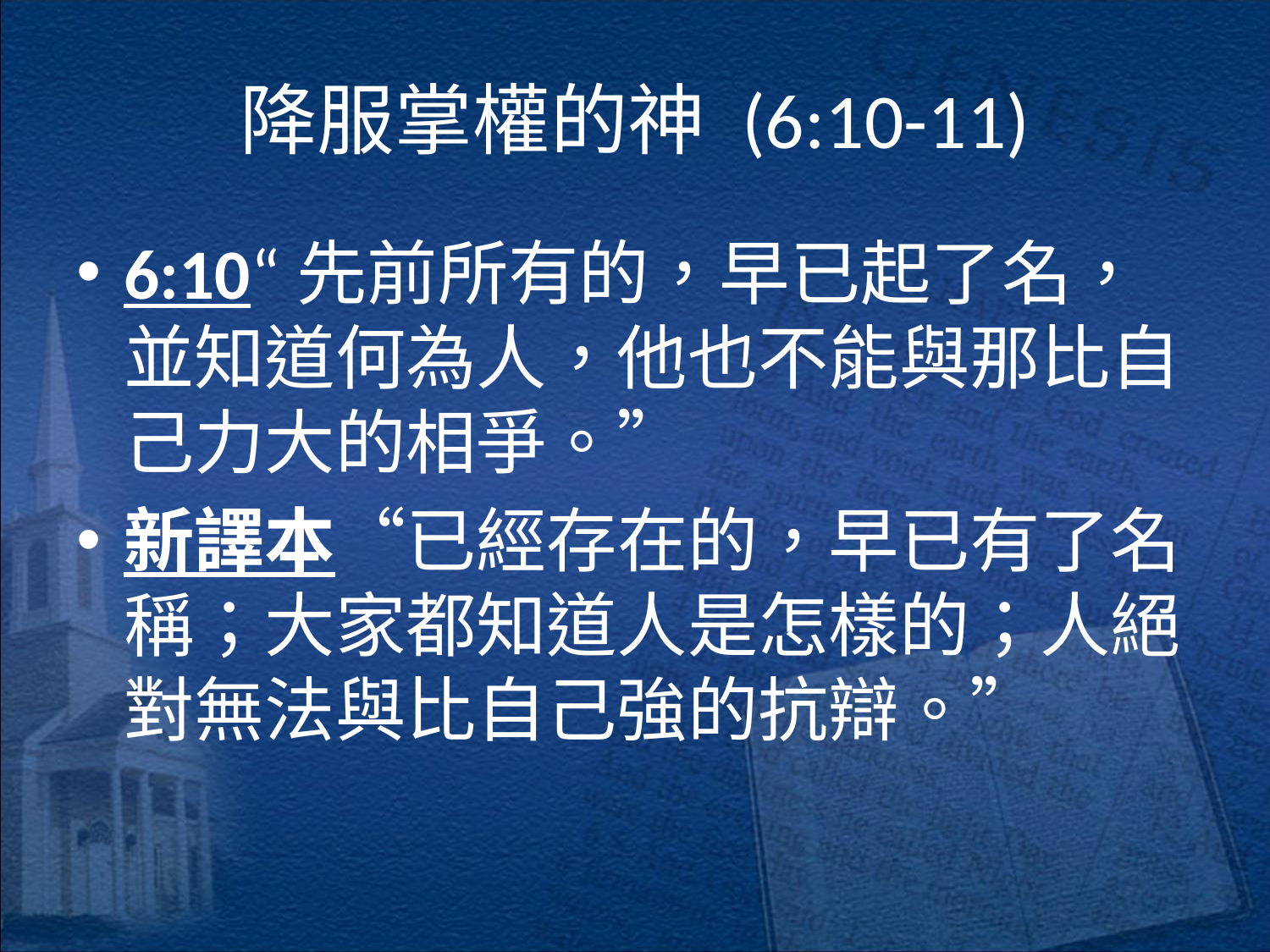

# 降服掌權的神 (6:10-11)
6:10“先前所有的，早已起了名，並知道何為人，他也不能與那比自己力大的相爭。”
新譯本“已經存在的，早已有了名稱；大家都知道人是怎樣的；人絕對無法與比自己強的抗辯。”